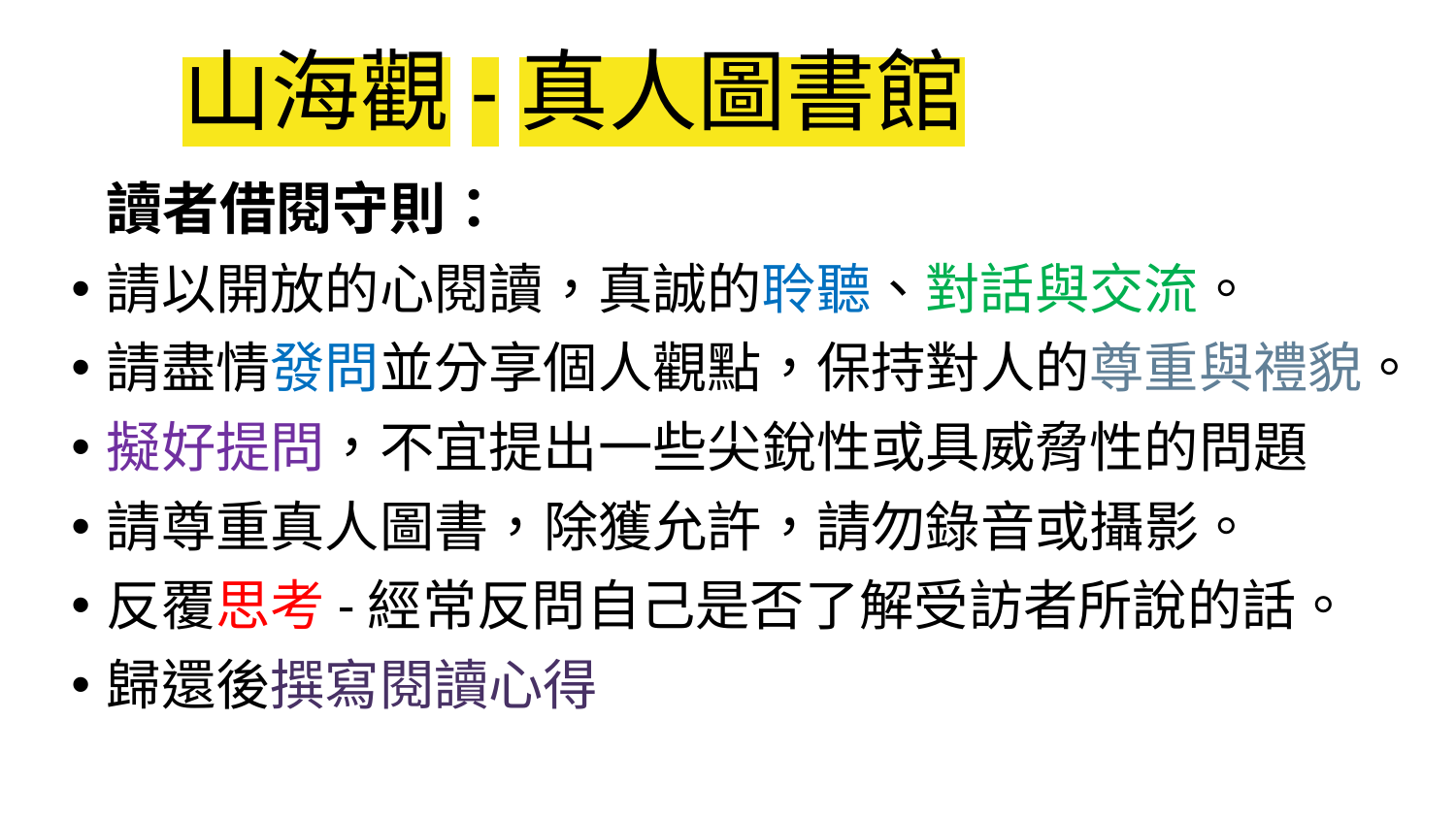

# 山海觀-真人圖書館
讀者借閱守則：
請以開放的心閱讀，真誠的聆聽、對話與交流。
請盡情發問並分享個人觀點，保持對人的尊重與禮貌。
擬好提問，不宜提出一些尖銳性或具威脅性的問題
請尊重真人圖書，除獲允許，請勿錄音或攝影。
反覆思考-經常反問自己是否了解受訪者所說的話。
歸還後撰寫閱讀心得